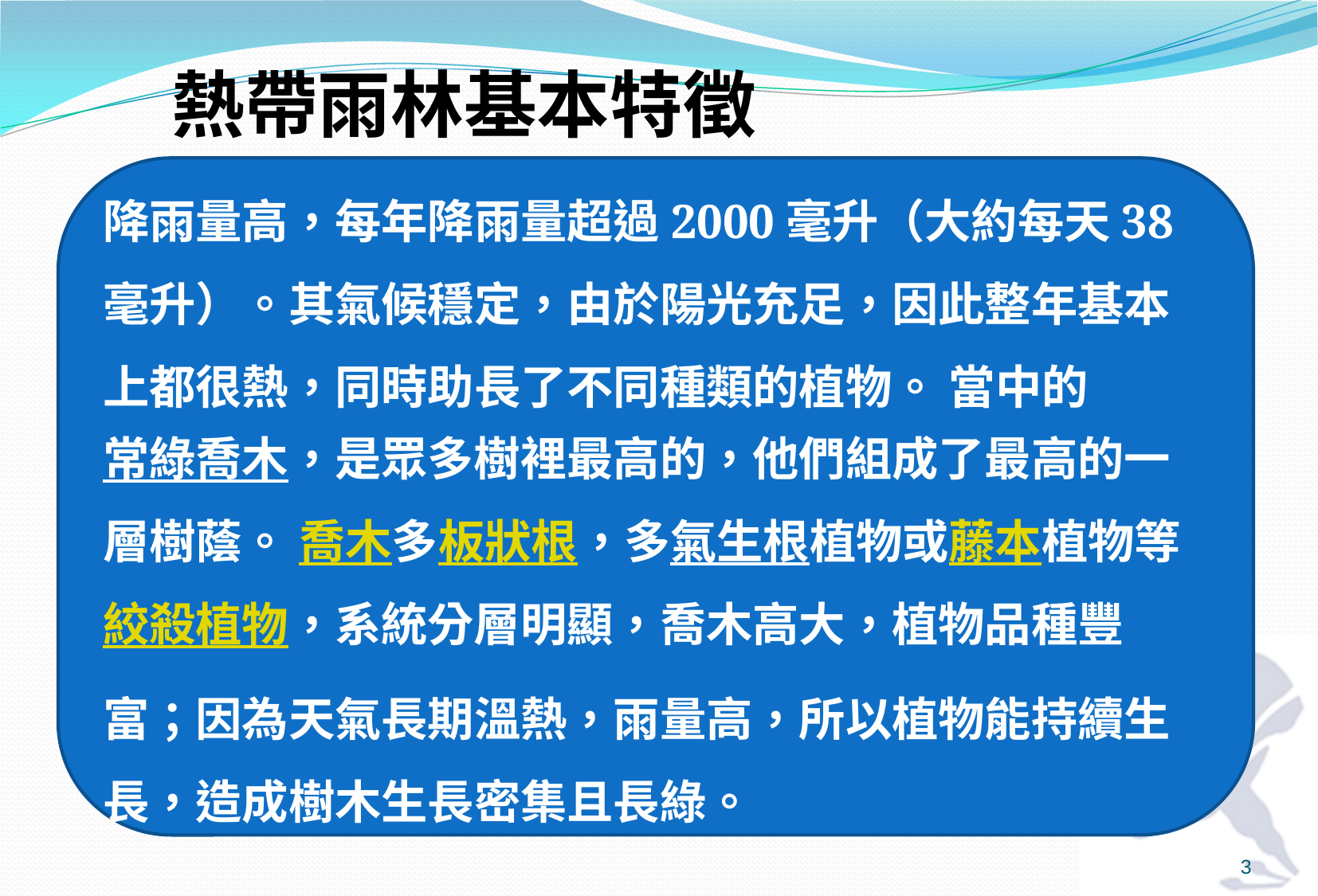

#
熱帶雨林基本特徵
降雨量高，每年降雨量超過2000毫升（大約每天38毫升）。其氣候穩定，由於陽光充足，因此整年基本上都很熱，同時助長了不同種類的植物。 當中的常綠喬木，是眾多樹裡最高的，他們組成了最高的一層樹蔭。 喬木多板狀根，多氣生根植物或藤本植物等絞殺植物，系統分層明顯，喬木高大，植物品種豐富；因為天氣長期溫熱，雨量高，所以植物能持續生長，造成樹木生長密集且長綠。
3